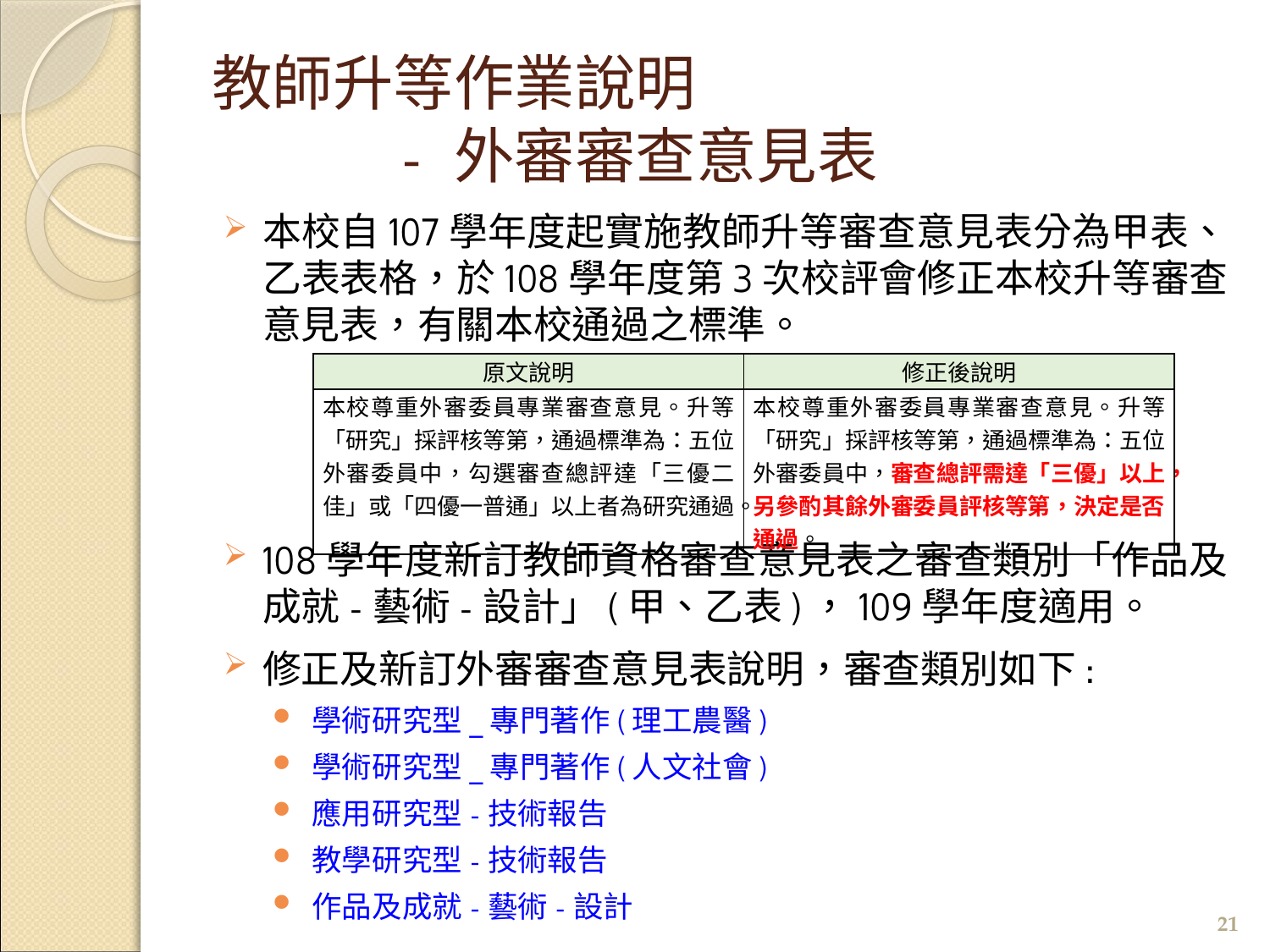

# 教師升等作業說明 - 外審審查意見表
本校自107學年度起實施教師升等審查意見表分為甲表、乙表表格，於108學年度第3次校評會修正本校升等審查意見表，有關本校通過之標準。

108學年度新訂教師資格審查意見表之審查類別「作品及成就-藝術-設計」(甲、乙表)，109學年度適用。
修正及新訂外審審查意見表說明，審查類別如下:
學術研究型_專門著作(理工農醫)
學術研究型_專門著作(人文社會)
應用研究型-技術報告
教學研究型-技術報告
作品及成就-藝術-設計

| 原文說明 | 修正後說明 |
| --- | --- |
| 本校尊重外審委員專業審查意見。升等「研究」採評核等第，通過標準為：五位外審委員中，勾選審查總評達「三優二佳」或「四優一普通」以上者為研究通過。 | 本校尊重外審委員專業審查意見。升等「研究」採評核等第，通過標準為：五位外審委員中，審查總評需達「三優」以上，另參酌其餘外審委員評核等第，決定是否通過。 |
21